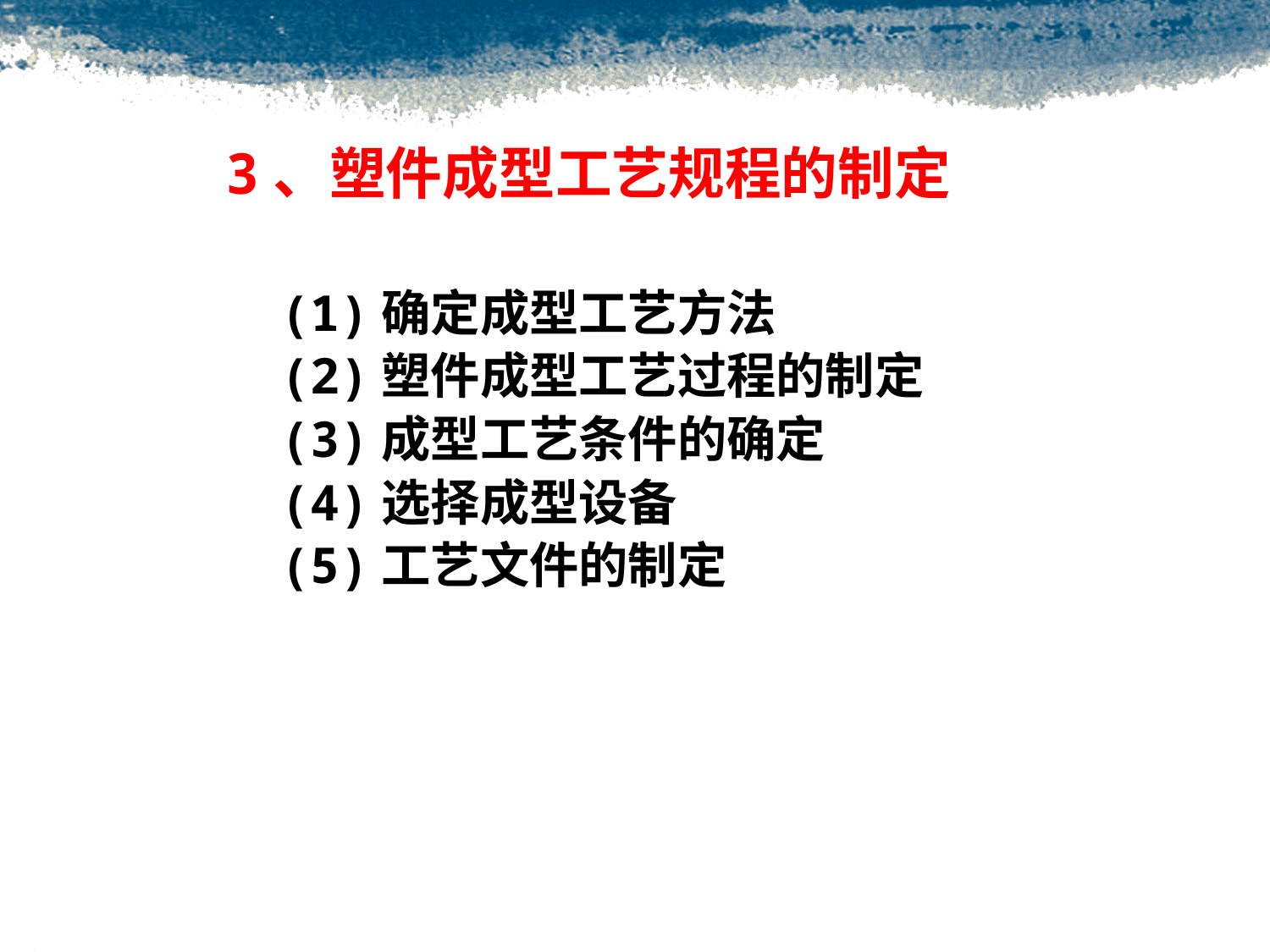

3、塑件成型工艺规程的制定

   (1)确定成型工艺方法
   (2)塑件成型工艺过程的制定
   (3)成型工艺条件的确定
   (4)选择成型设备
   (5)工艺文件的制定